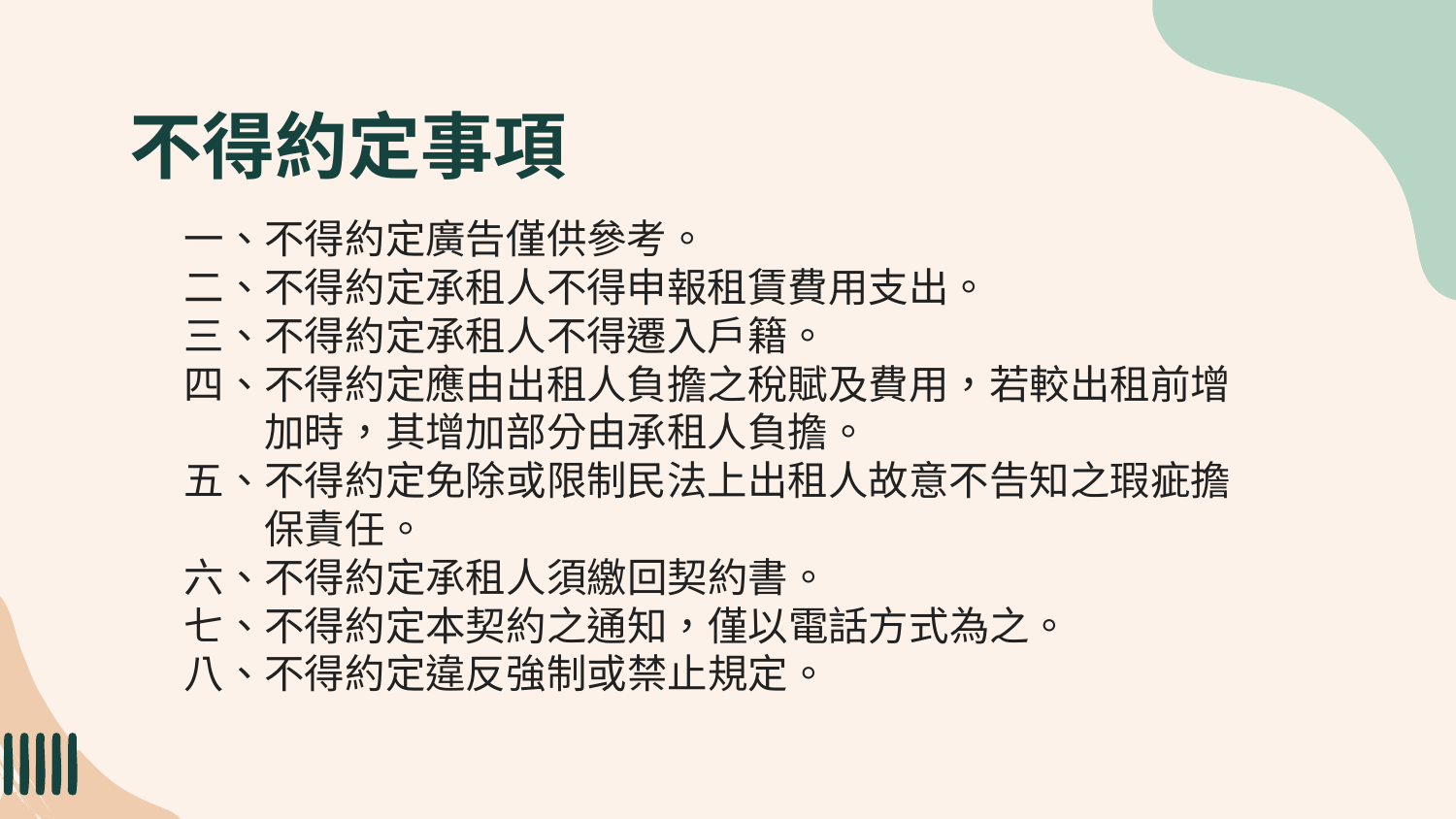

# 不得約定事項
一、不得約定廣告僅供參考。
二、不得約定承租人不得申報租賃費用支出。
三、不得約定承租人不得遷入戶籍。
四、不得約定應由出租人負擔之稅賦及費用，若較出租前增
　　加時，其增加部分由承租人負擔。
五、不得約定免除或限制民法上出租人故意不告知之瑕疵擔
　　保責任。
六、不得約定承租人須繳回契約書。
七、不得約定本契約之通知，僅以電話方式為之。
八、不得約定違反強制或禁止規定。